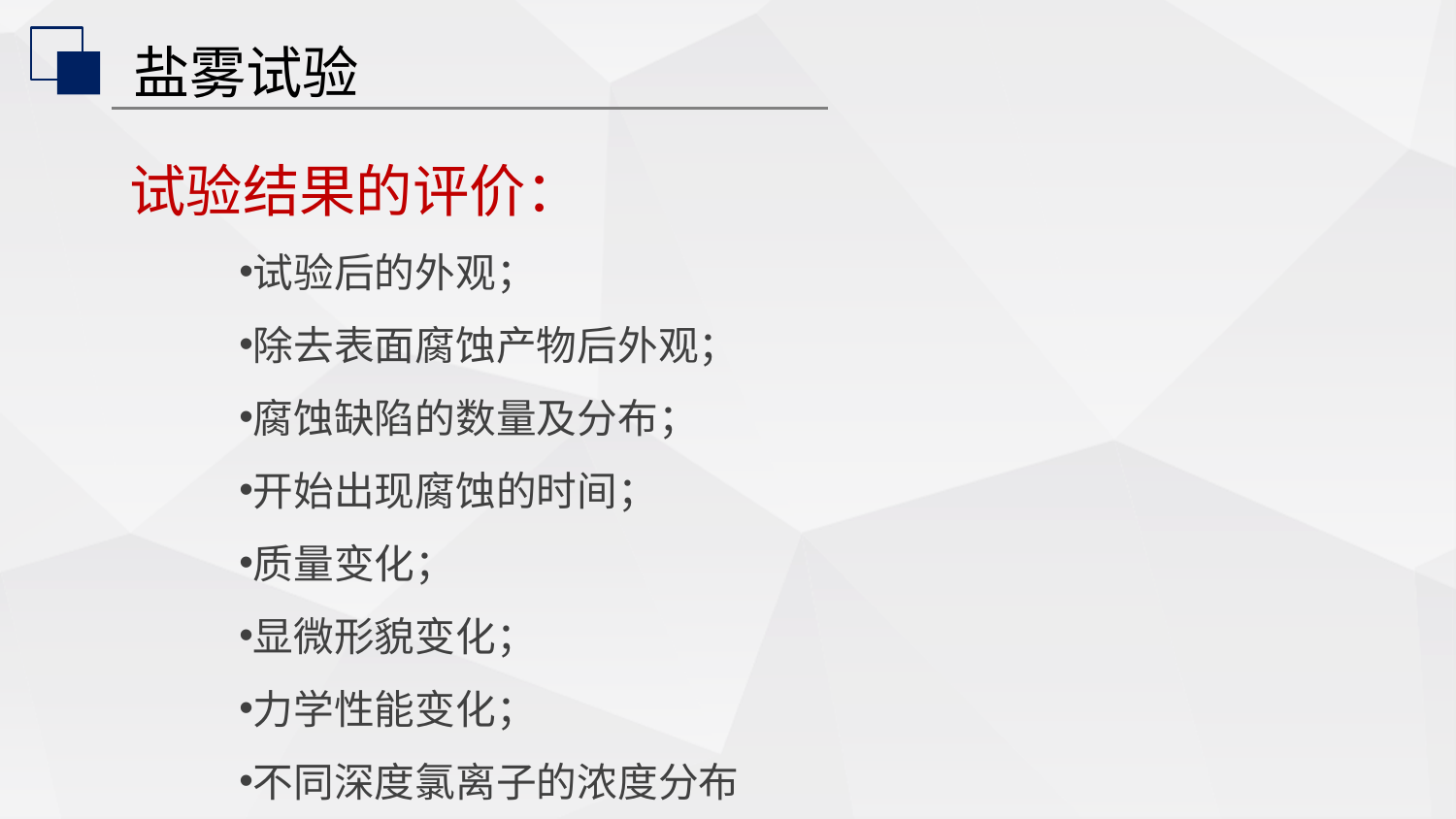

盐雾试验
试验结果的评价：
试验后的外观；
除去表面腐蚀产物后外观；
腐蚀缺陷的数量及分布；
开始出现腐蚀的时间；
质量变化；
显微形貌变化；
力学性能变化；
不同深度氯离子的浓度分布